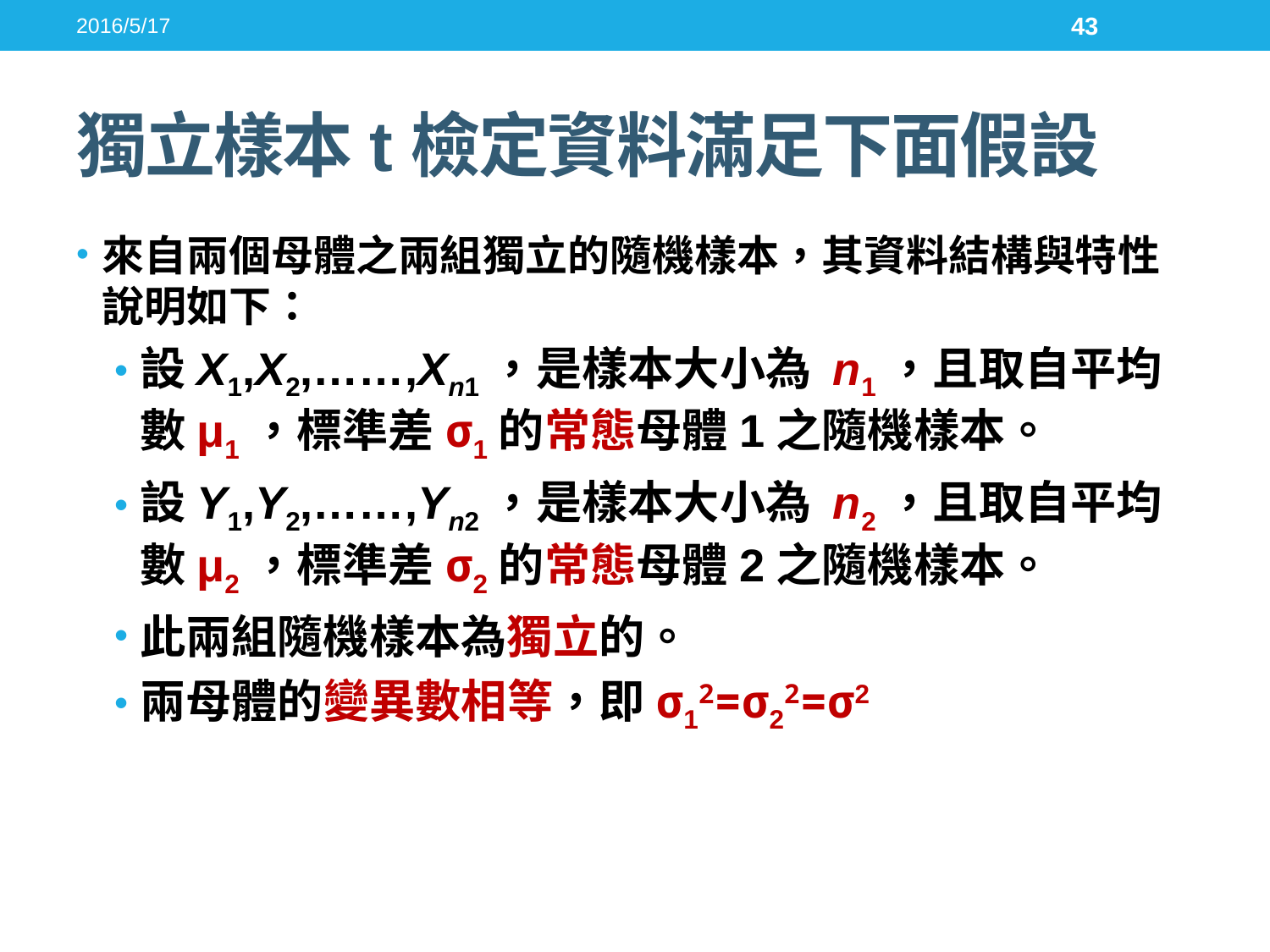

2016/5/17
43
# 獨立樣本t檢定資料滿足下面假設
來自兩個母體之兩組獨立的隨機樣本，其資料結構與特性說明如下：
設X1,X2,……,Xn1，是樣本大小為 n1，且取自平均數μ1，標準差σ1的常態母體1之隨機樣本。
設Y1,Y2,……,Yn2，是樣本大小為 n2，且取自平均數μ2，標準差σ2的常態母體2之隨機樣本。
此兩組隨機樣本為獨立的。
兩母體的變異數相等，即σ12=σ22=σ2